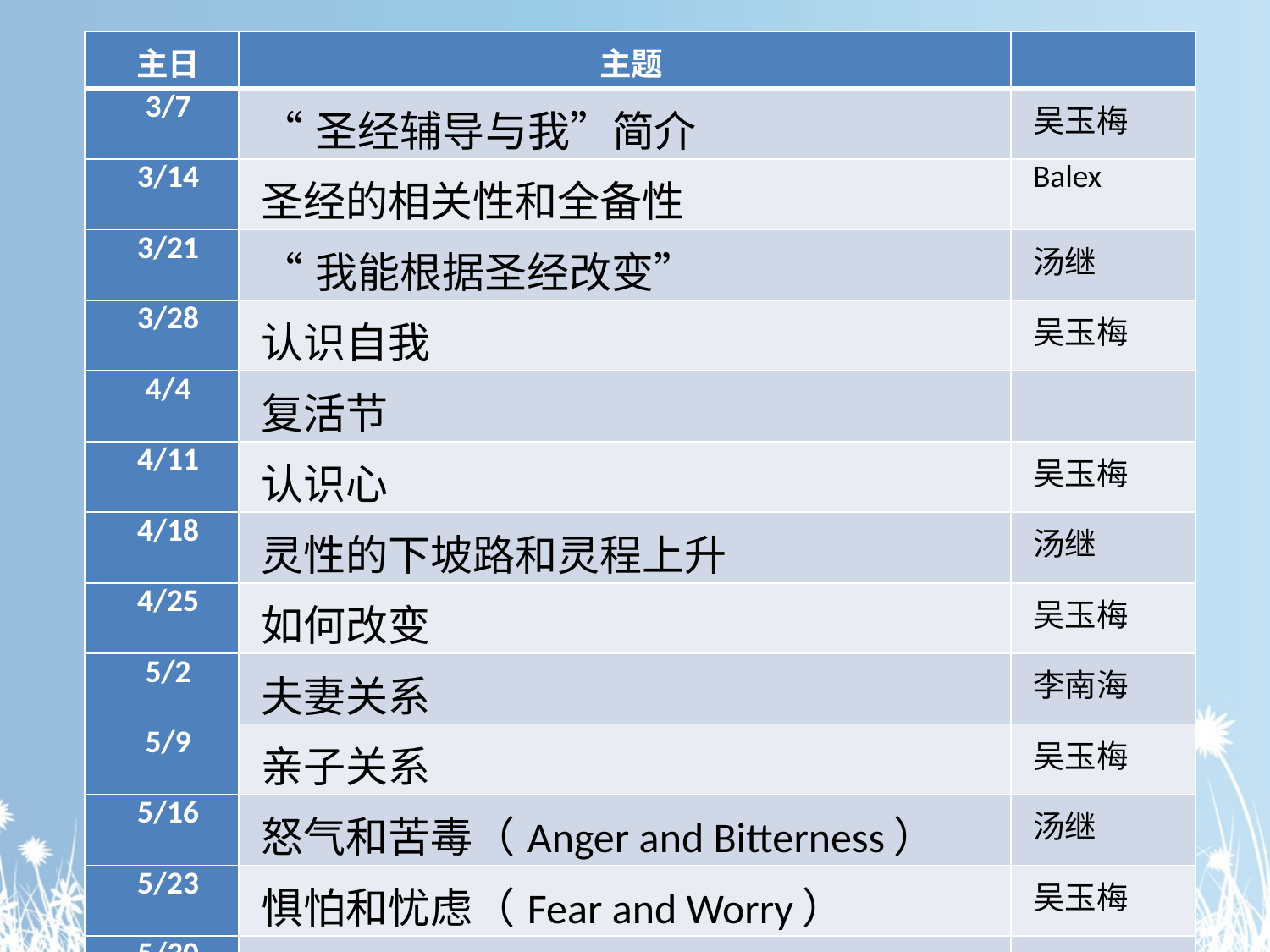

| 主日 | 主题 |  |
| --- | --- | --- |
| 3/7 | “圣经辅导与我”简介 | 吴玉梅 |
| 3/14 | 圣经的相关性和全备性 | Balex |
| 3/21 | “我能根据圣经改变” | 汤继 |
| 3/28 | 认识自我 | 吴玉梅 |
| 4/4 | 复活节 |  |
| 4/11 | 认识心 | 吴玉梅 |
| 4/18 | 灵性的下坡路和灵程上升 | 汤继 |
| 4/25 | 如何改变 | 吴玉梅 |
| 5/2 | 夫妻关系 | 李南海 |
| 5/9 | 亲子关系 | 吴玉梅 |
| 5/16 | 怒气和苦毒（Anger and Bitterness） | 汤继 |
| 5/23 | 惧怕和忧虑（Fear and Worry） | 吴玉梅 |
| 5/30 | 哀伤守节 | 吴玉梅 |